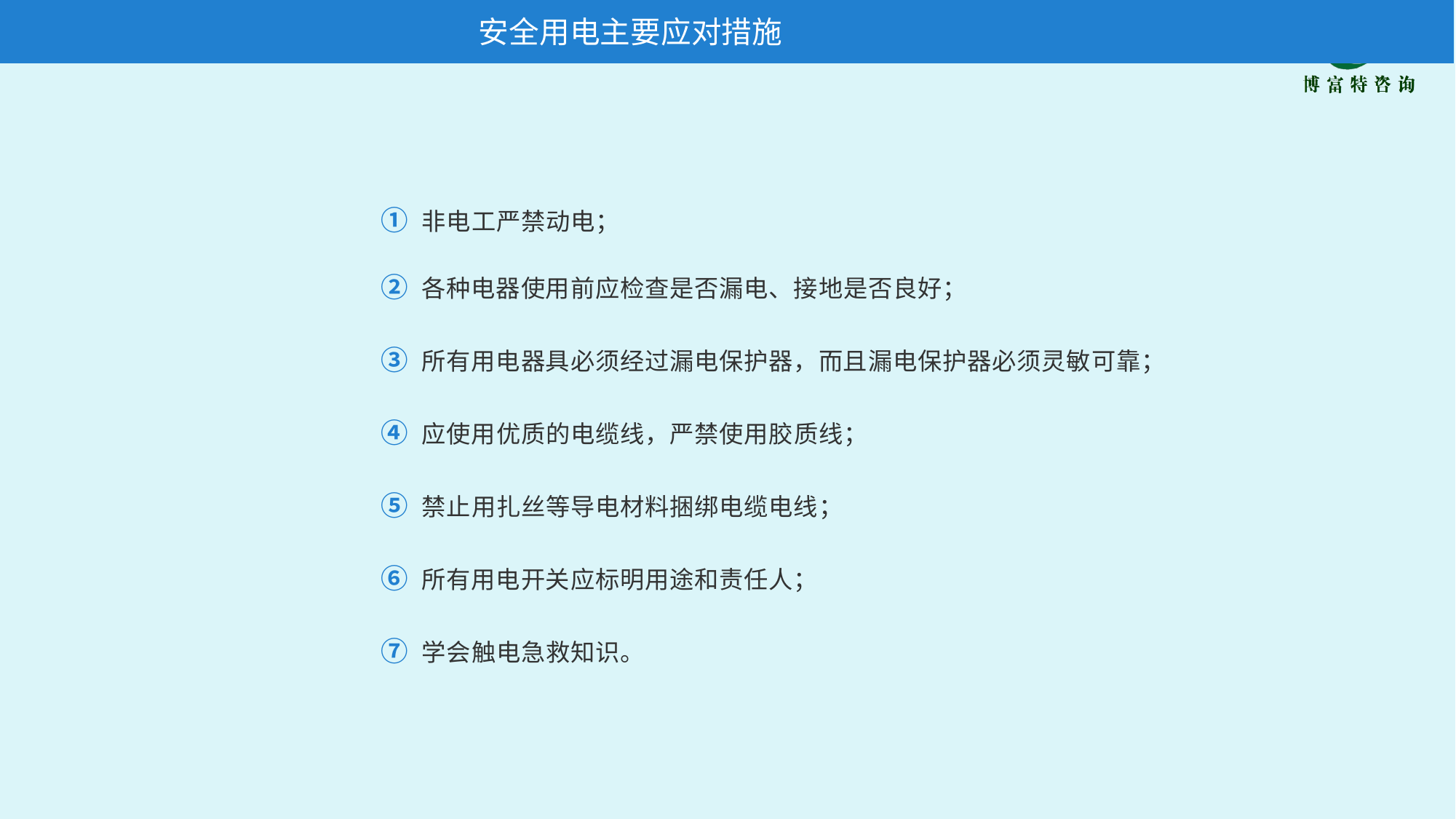

安全用电主要应对措施
① 非电工严禁动电；

② 各种电器使用前应检查是否漏电、接地是否良好；

③ 所有用电器具必须经过漏电保护器，而且漏电保护器必须灵敏可靠；

④ 应使用优质的电缆线，严禁使用胶质线；

⑤ 禁止用扎丝等导电材料捆绑电缆电线；

⑥ 所有用电开关应标明用途和责任人；

⑦ 学会触电急救知识。